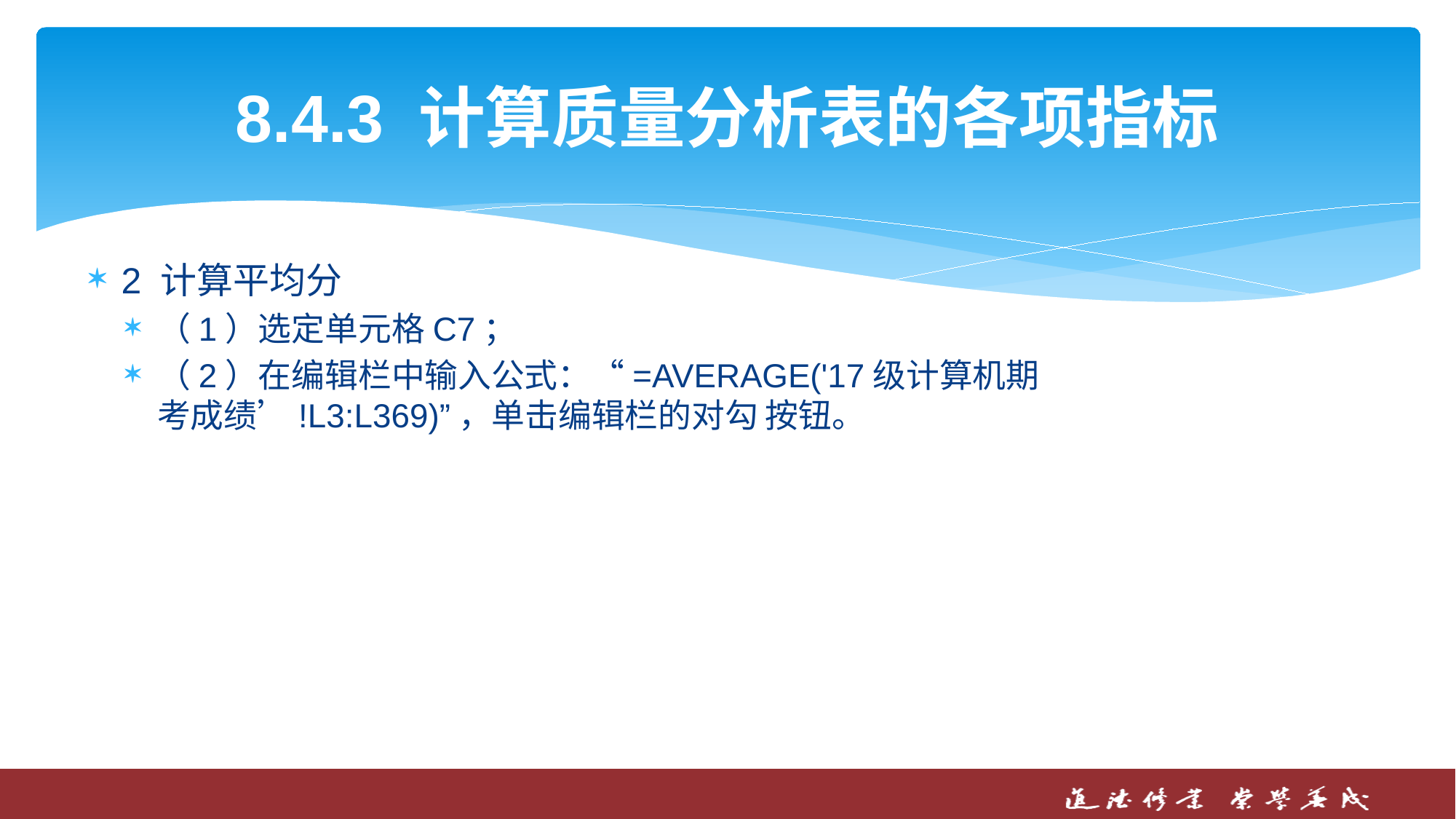

# 8.4.3 计算质量分析表的各项指标
2 计算平均分
（1）选定单元格C7；
（2）在编辑栏中输入公式：“=AVERAGE('17级计算机期考成绩’!L3:L369)”，单击编辑栏的对勾 按钮。